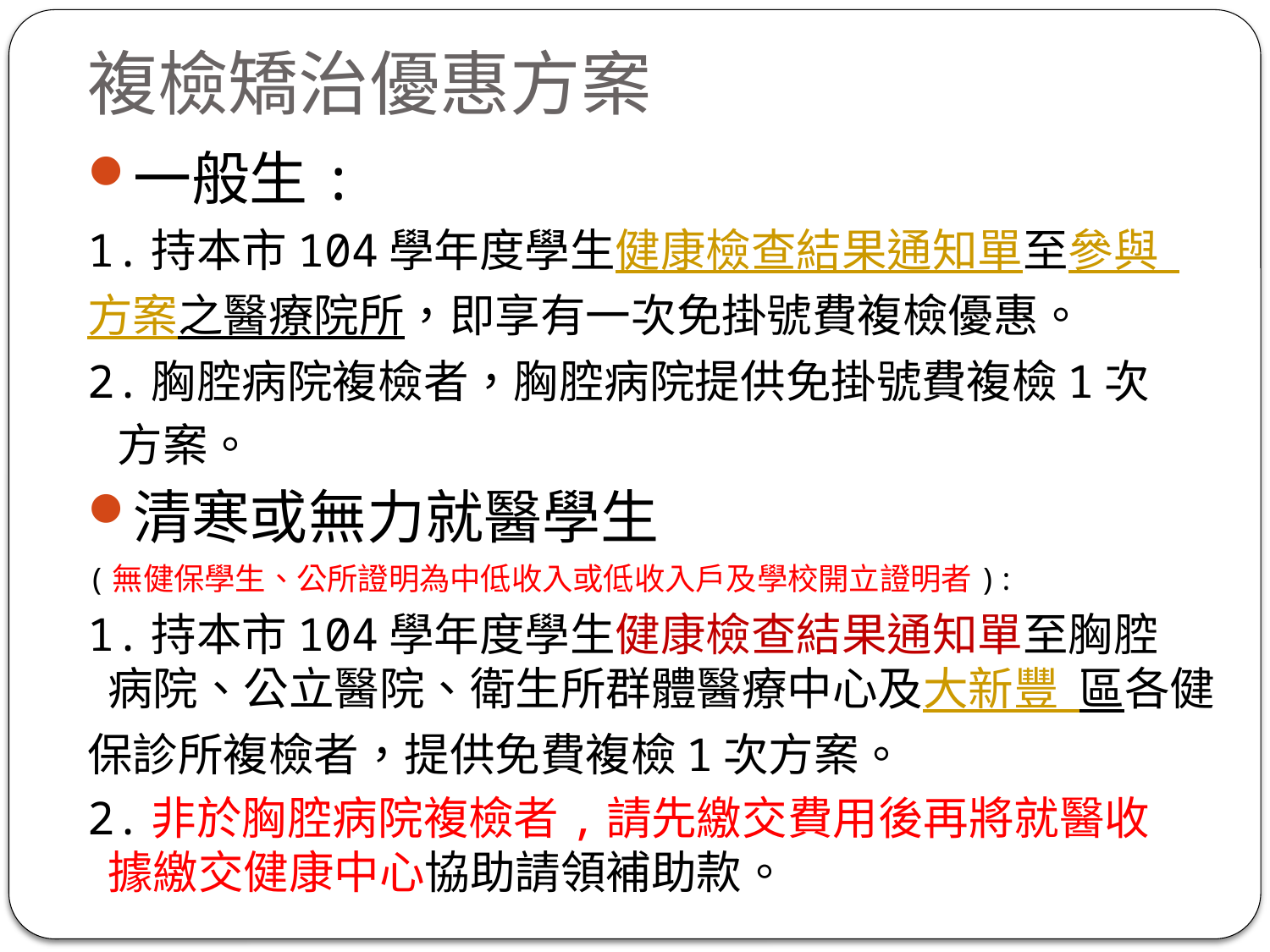

# 複檢矯治優惠方案
一般生:
1.持本市104學年度學生健康檢查結果通知單至參與
  方案之醫療院所，即享有一次免掛號費複檢優惠。
2.胸腔病院複檢者，胸腔病院提供免掛號費複檢1次
  方案。
清寒或無力就醫學生
(無健保學生、公所證明為中低收入或低收入戶及學校開立證明者):
1.持本市104學年度學生健康檢查結果通知單至胸腔
  病院、公立醫院、衛生所群體醫療中心及大新豐
  區各健保診所複檢者，提供免費複檢1次方案。
2.非於胸腔病院複檢者,請先繳交費用後再將就醫收
  據繳交健康中心協助請領補助款。